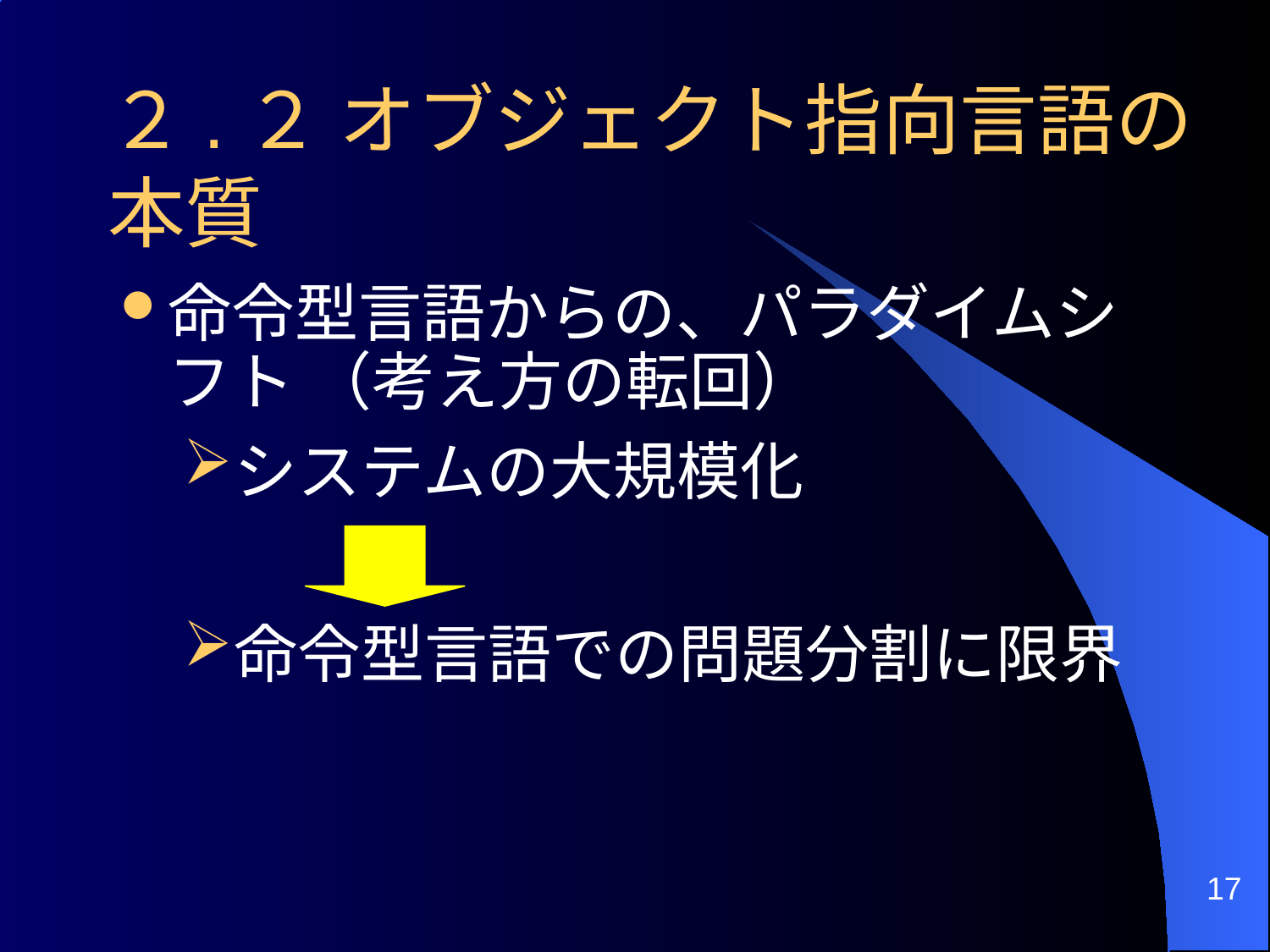

# ２.２ オブジェクト指向言語の本質
命令型言語からの、パラダイムシフト （考え方の転回）
システムの大規模化

命令型言語での問題分割に限界

17